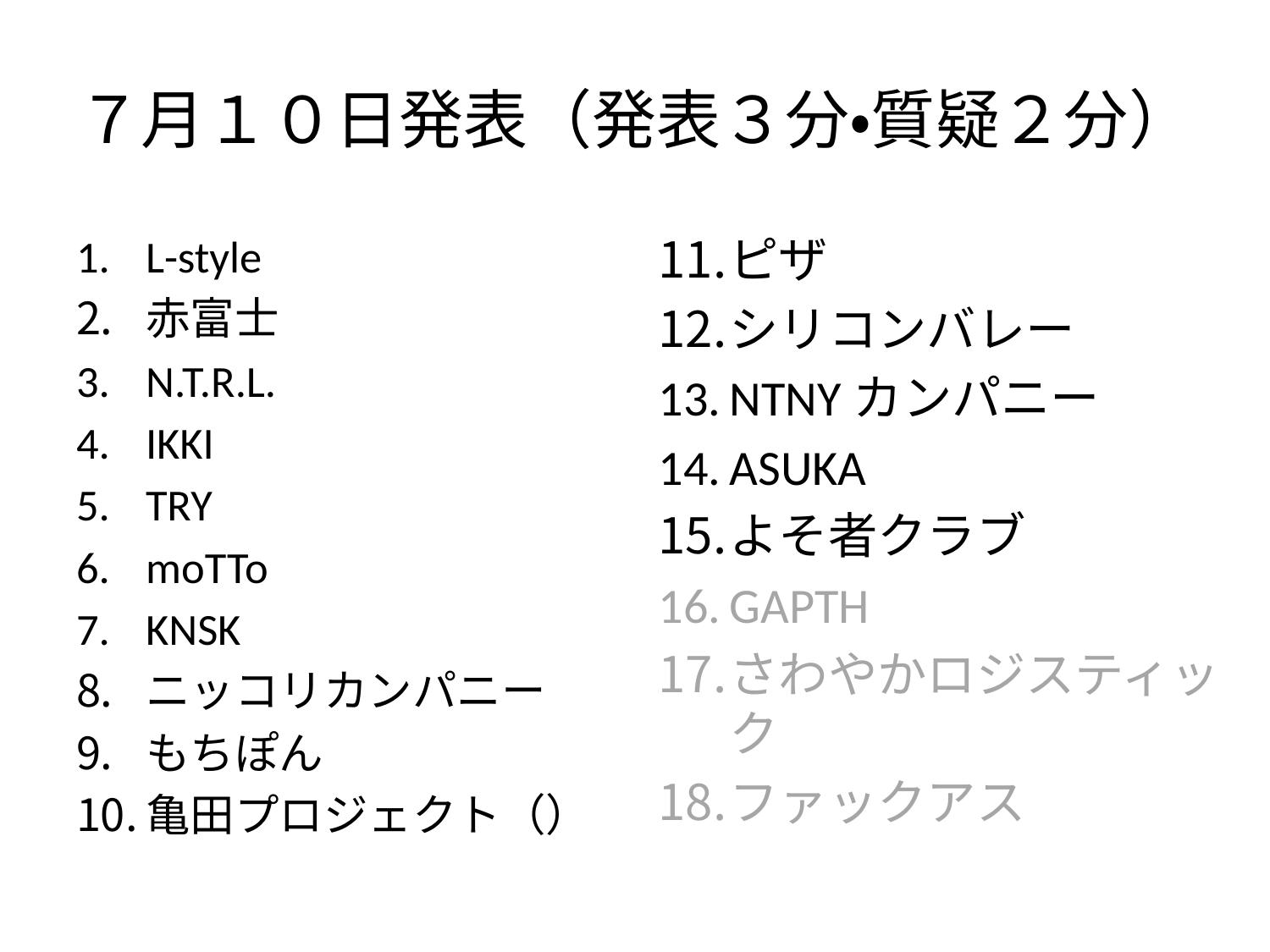

# ７月１０日発表（発表３分・質疑２分）
L-style
赤富士
N.T.R.L.
IKKI
TRY
moTTo
KNSK
ニッコリカンパニー
もちぽん
亀田プロジェクト（）
ピザ
シリコンバレー
NTNYカンパニー
ASUKA
よそ者クラブ
GAPTH
さわやかロジスティック
ファックアス